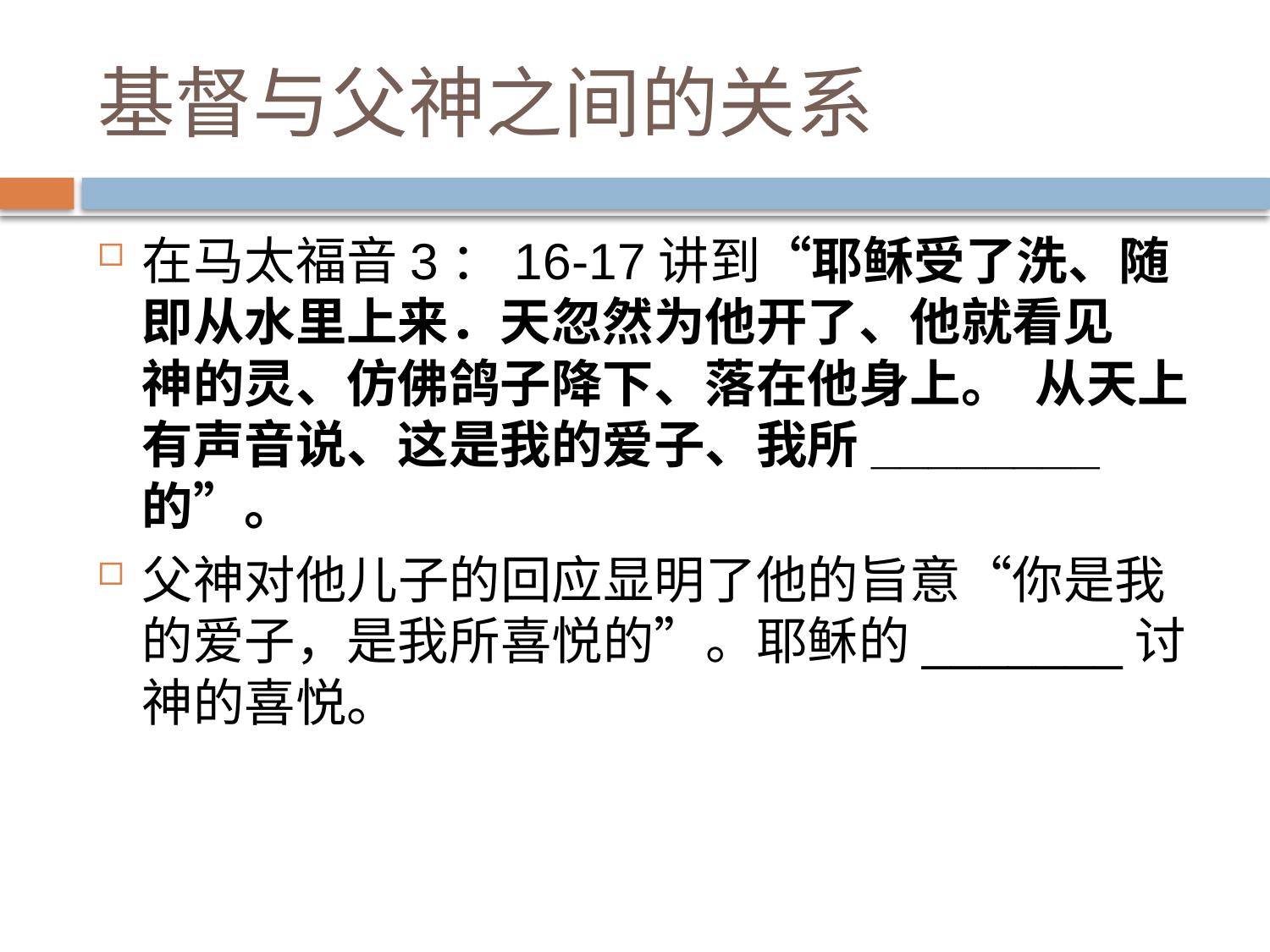

# 基督与父神之间的关系
在马太福音3：16-17讲到“耶稣受了洗、随即从水里上来．天忽然为他开了、他就看见　神的灵、仿佛鸽子降下、落在他身上。  从天上有声音说、这是我的爱子、我所________的”。
父神对他儿子的回应显明了他的旨意“你是我的爱子，是我所喜悦的”。耶稣的_______讨神的喜悦。